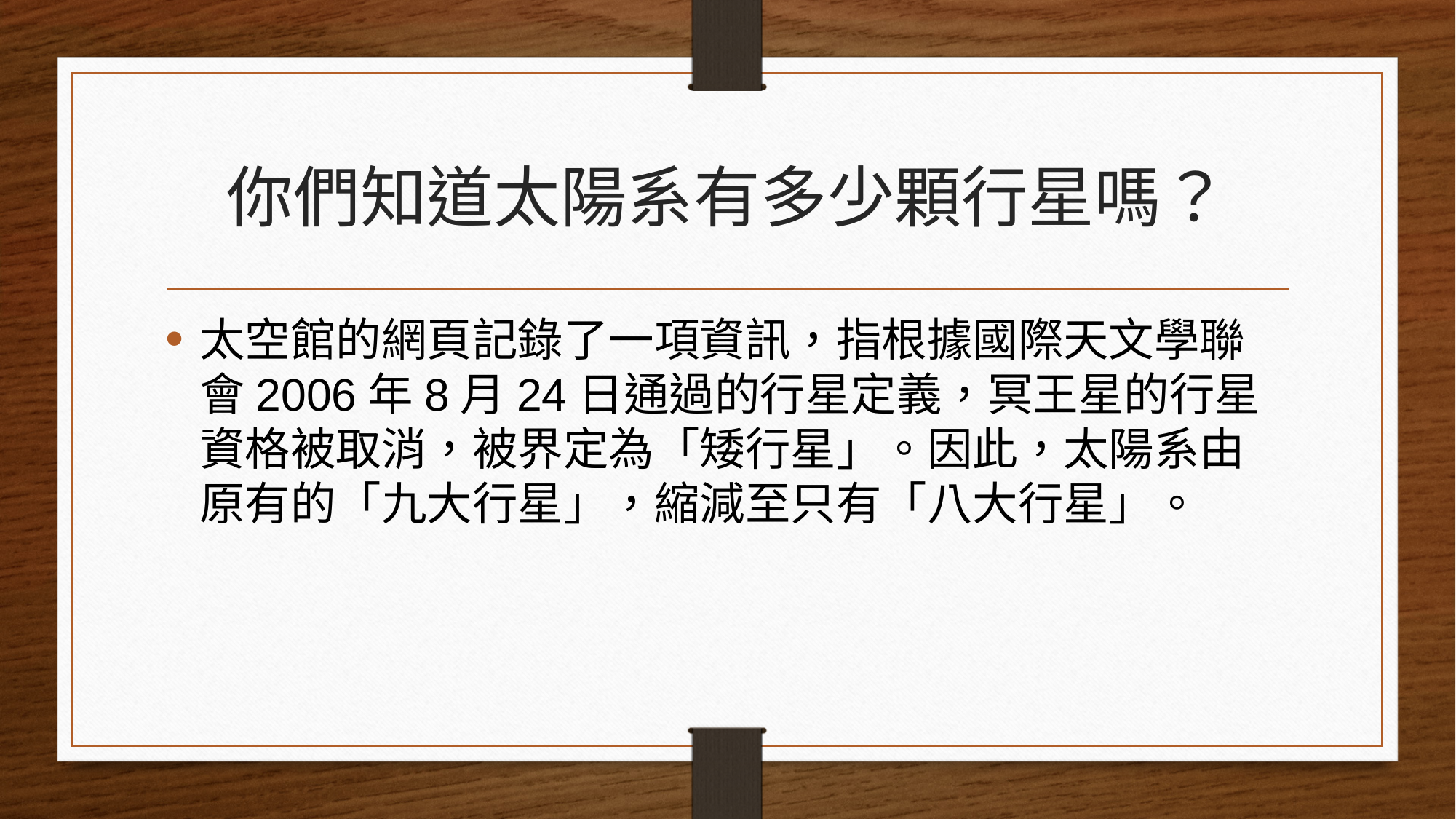

# 你們知道太陽系有多少顆行星嗎？
太空館的網頁記錄了一項資訊，指根據國際天文學聯會2006年8月24日通過的行星定義，冥王星的行星資格被取消，被界定為「矮行星」。因此，太陽系由原有的「九大行星」，縮減至只有「八大行星」。